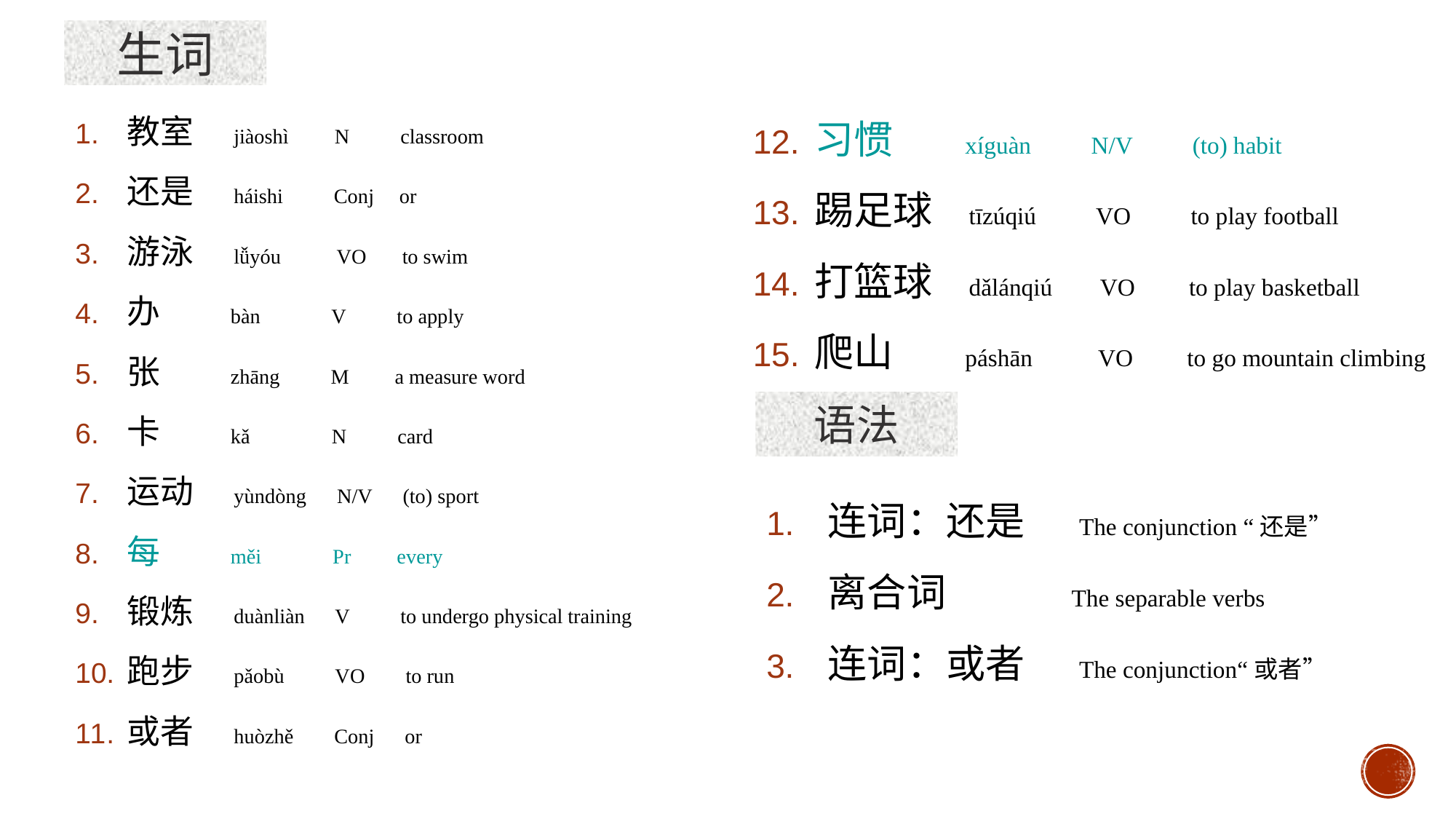

生词
教室     jiàoshì         N          classroom
还是     háishi          Conj     or
游泳     lǚyóu           VO       to swim
办         bàn              V          to apply
张         zhāng          M         a measure word
卡         kǎ                N          card
运动     yùndòng      N/V      (to) sport
每         měi              Pr         every
锻炼     duànliàn      V          to undergo physical training
跑步     pǎobù          VO        to run
或者     huòzhě        Conj      or
习惯       xíguàn          N/V          (to) habit
踢足球   tīzúqiú          VO          to play football
打篮球   dǎlánqiú        VO         to play basketball
爬山       páshān           VO         to go mountain climbing
语法
连词：还是     The conjunction “还是”
离合词             The separable verbs
连词：或者     The conjunction“或者”